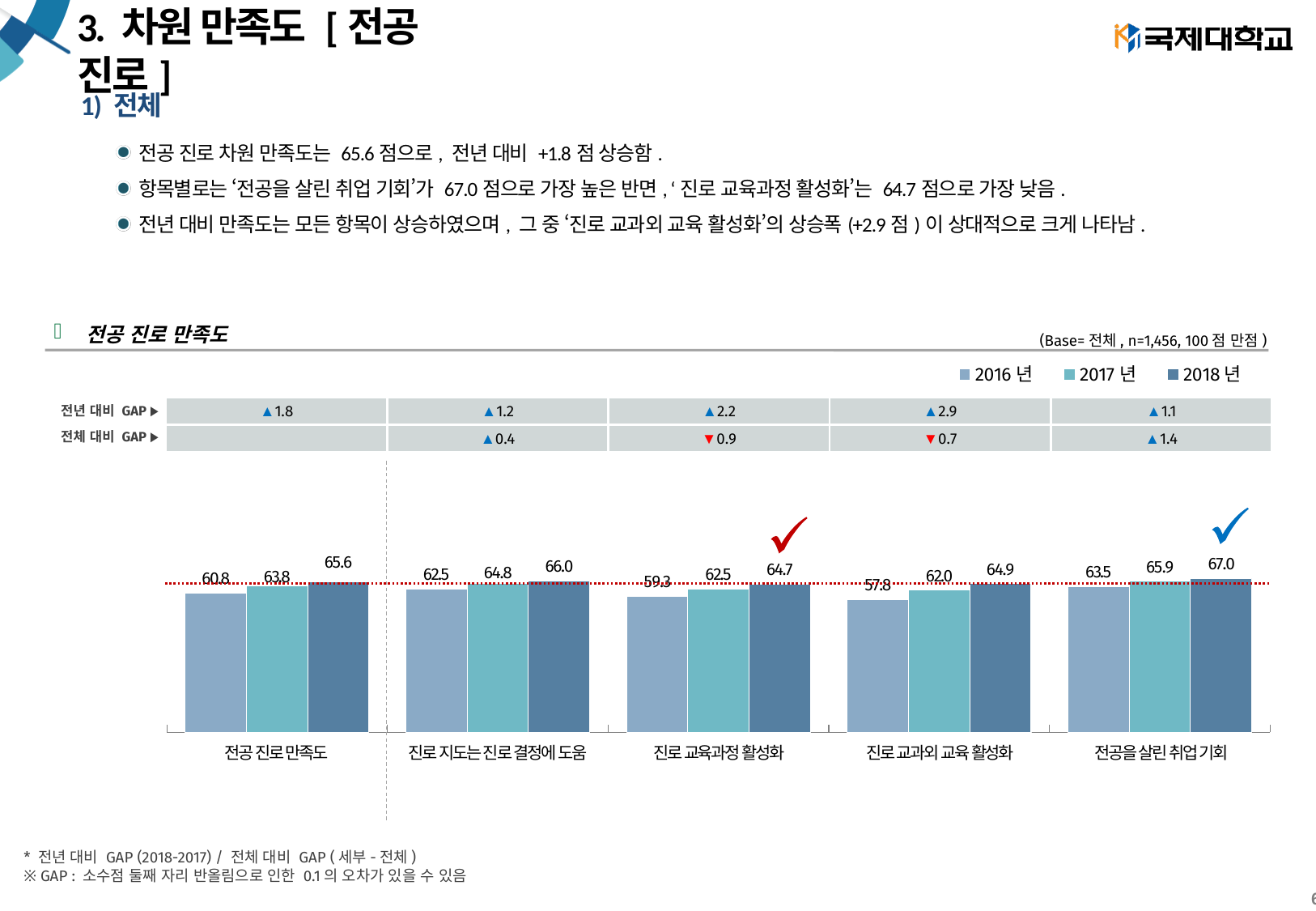

# 3. 차원 만족도 [전공 진로]
1) 전체
전공 진로 차원 만족도는 65.6점으로, 전년 대비 +1.8점 상승함.
항목별로는 ‘전공을 살린 취업 기회’가 67.0점으로 가장 높은 반면, ‘진로 교육과정 활성화’는 64.7점으로 가장 낮음.
전년 대비 만족도는 모든 항목이 상승하였으며, 그 중 ‘진로 교과외 교육 활성화’의 상승폭(+2.9점)이 상대적으로 크게 나타남.
전공 진로 만족도
(Base=전체, n=1,456, 100점 만점)

### Chart

| Category | 2016년 | 2017년 | 2018년 |
|---|---|---|---|
| ● 전공 진로 만족도 | 60.77566750339213 | 63.77779983710027 | 65.63289685284707 |
| 진로 지도는진로 결정에 도움 | 62.50565549525104 | 64.76414172266325 | 66.02343211589259 |
| 진로 교육과정 활성화 | 59.31705115332425 | 62.48313989004268 | 64.65655869525847 |
| 진로 교과외 교육 활성화 | 57.82451383989144 | 61.95308491142329 | 64.86206896560012 |
| 전공을 살린 취업 기회 | 63.45544952510171 | 65.88225214198275 | 66.97679761095124 |
| ▲1.8 | ▲1.2 | ▲2.2 | ▲2.9 | ▲1.1 |
| --- | --- | --- | --- | --- |
|  | ▲0.4 | ▼0.9 | ▼0.7 | ▲1.4 |
전년 대비 GAP ▶
전체 대비 GAP ▶

| 전공 진로 만족도 | 진로 지도는 진로 결정에 도움 | 진로 교육과정 활성화 | 진로 교과외 교육 활성화 | 전공을 살린 취업 기회 |
| --- | --- | --- | --- | --- |
* 전년 대비 GAP (2018-2017) / 전체 대비 GAP (세부-전체)
※ GAP : 소수점 둘째 자리 반올림으로 인한 0.1의 오차가 있을 수 있음